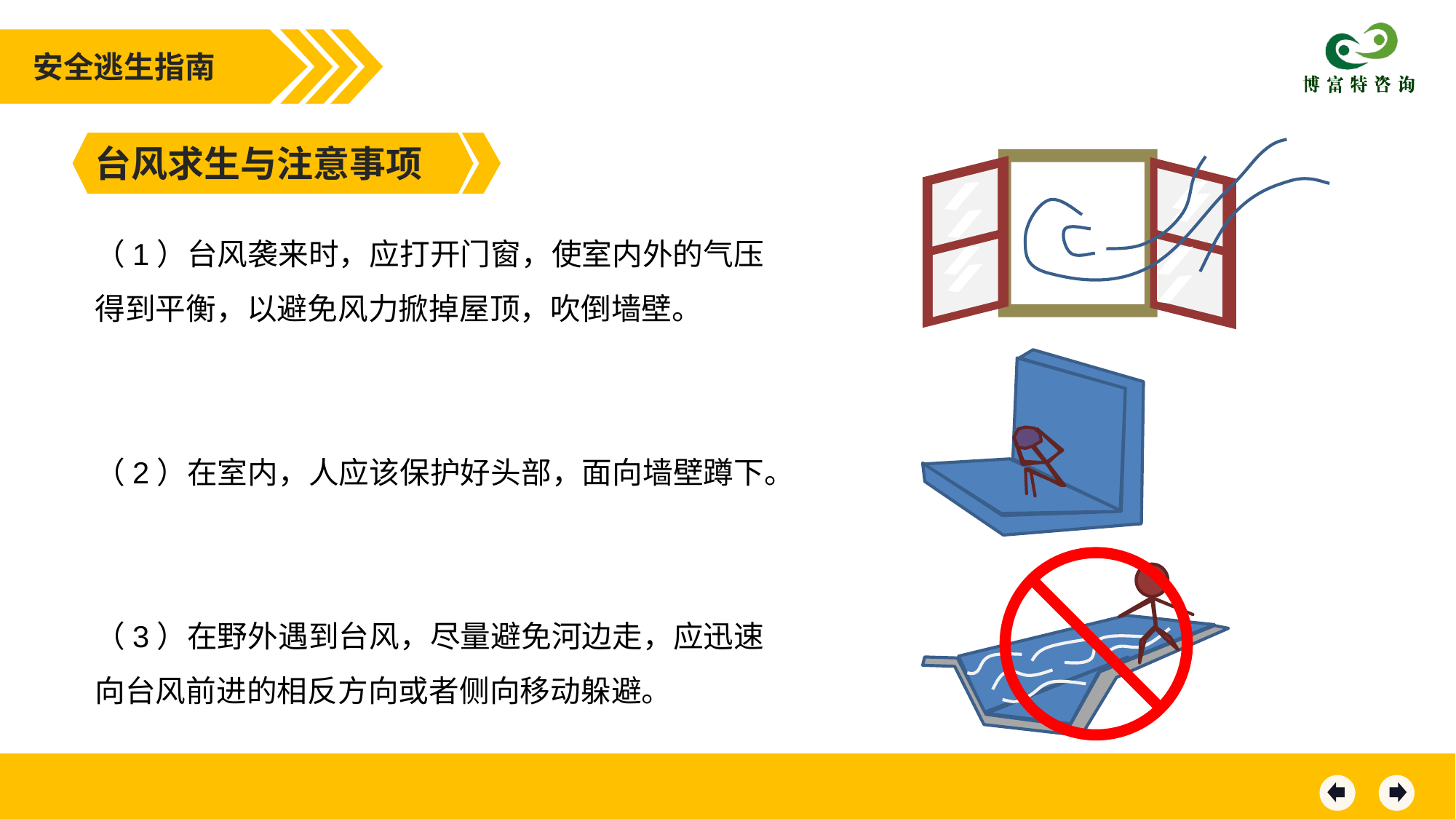

安全逃生指南

台风求生与注意事项

（1）台风袭来时，应打开门窗，使室内外的气压得到平衡，以避免风力掀掉屋顶，吹倒墙壁。

（2）在室内，人应该保护好头部，面向墙壁蹲下。

（3）在野外遇到台风，尽量避免河边走，应迅速向台风前进的相反方向或者侧向移动躲避。